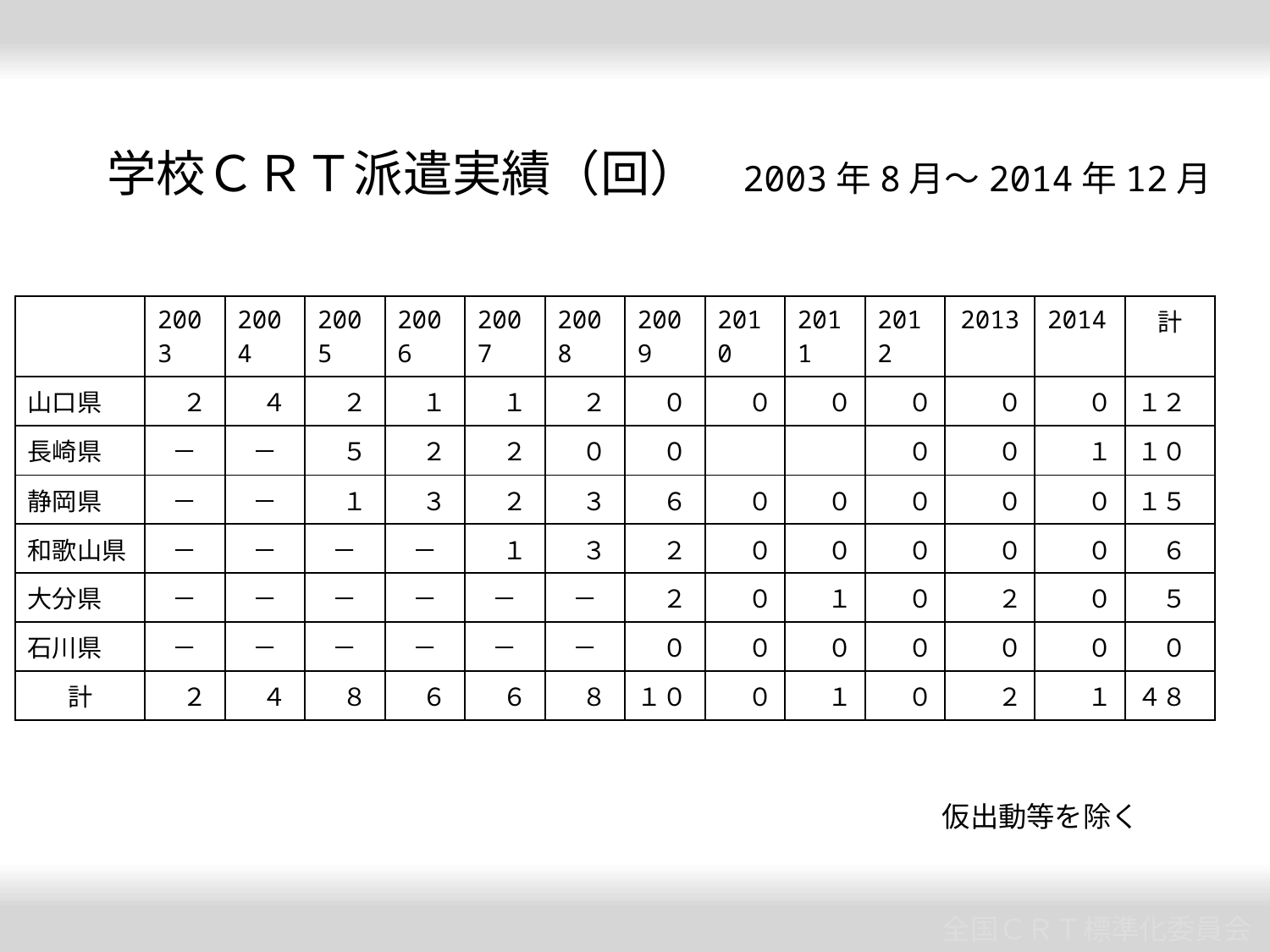

学校ＣＲＴ派遣実績（回）　2003年8月～2014年12月
|  | 2003 | 2004 | 2005 | 2006 | 2007 | 2008 | 2009 | 2010 | 2011 | 2012 | 2013 | 2014 | 計 |
| --- | --- | --- | --- | --- | --- | --- | --- | --- | --- | --- | --- | --- | --- |
| 山口県 | ２ | ４ | ２ | １ | １ | ２ | ０ | ０ | ０ | ０ | ０ | ０ | １２ |
| 長崎県 | － | － | ５ | ２ | ２ | ０ | ０ |  |  | ０ | ０ | １ | １０ |
| 静岡県 | － | － | １ | ３ | ２ | ３ | ６ | ０ | ０ | ０ | ０ | ０ | １５ |
| 和歌山県 | － | － | － | － | １ | ３ | ２ | ０ | ０ | ０ | ０ | ０ | ６ |
| 大分県 | － | － | － | － | － | － | ２ | ０ | １ | ０ | ２ | ０ | ５ |
| 石川県 | － | － | － | － | － | － | ０ | ０ | ０ | ０ | ０ | ０ | ０ |
| 計 | ２ | ４ | ８ | ６ | ６ | ８ | １０ | ０ | １ | ０ | ２ | １ | ４８ |
仮出動等を除く
全国ＣＲＴ標準化委員会